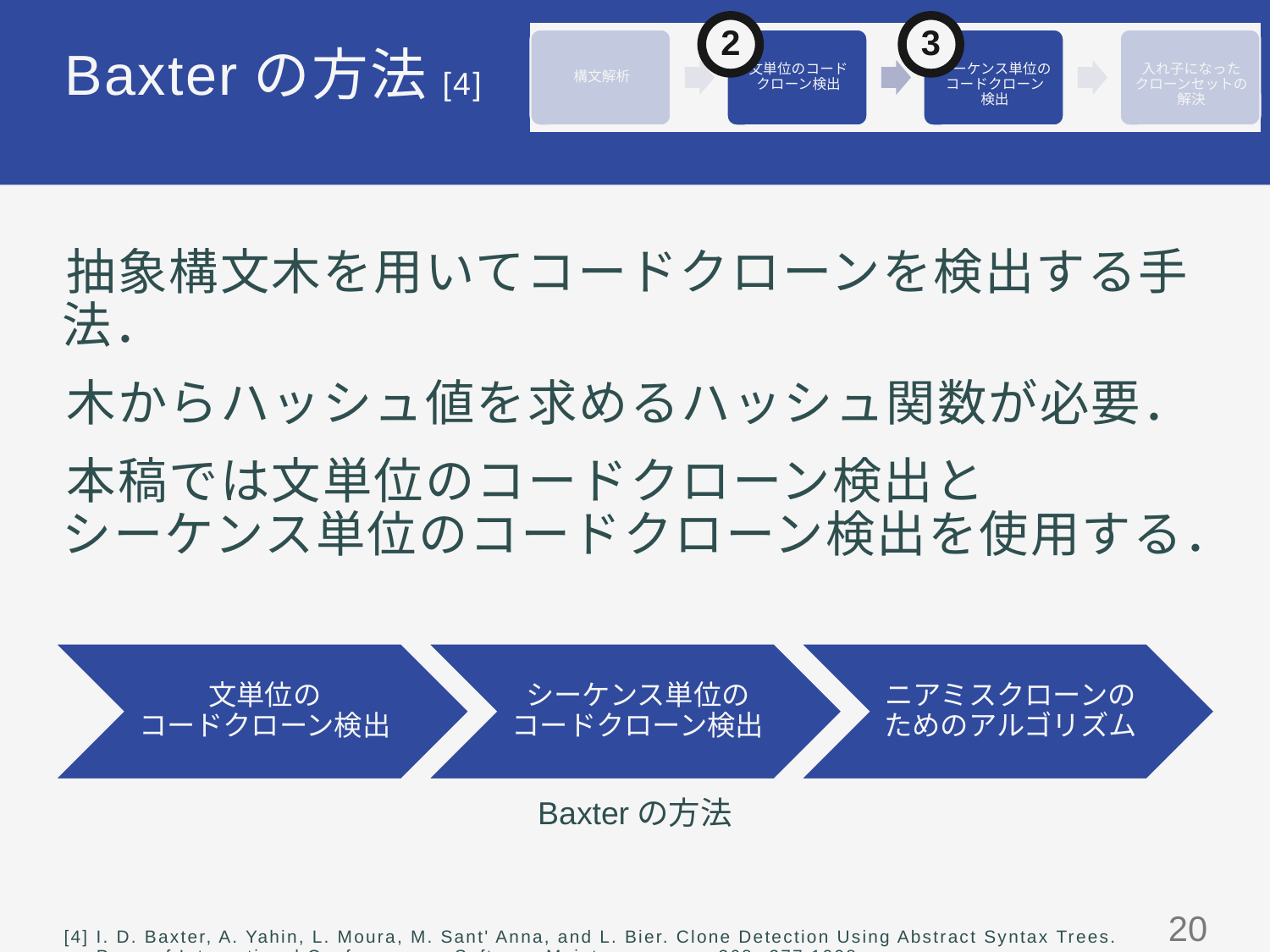

3
2
構文解析

文単位のコード
クローン検出

シーケンス単位の
コードクローン
検出

入れ子になった
クローンセットの
解決

# Baxterの方法[4]
抽象構文木を用いてコードクローンを検出する手法．
木からハッシュ値を求めるハッシュ関数が必要．
本稿では文単位のコードクローン検出と
シーケンス単位のコードクローン検出を使用する．

[4] I. D. Baxter, A. Yahin, L. Moura, M. Sant' Anna, and L. Bier. Clone Detection Using Abstract Syntax Trees.
     Proc. of International Conference on Software Maintenance, pp. 368--377 1998.
文単位の
コードクローン検出
シーケンス単位の
コードクローン検出
ニアミスクローンのためのアルゴリズム
Baxterの方法
20